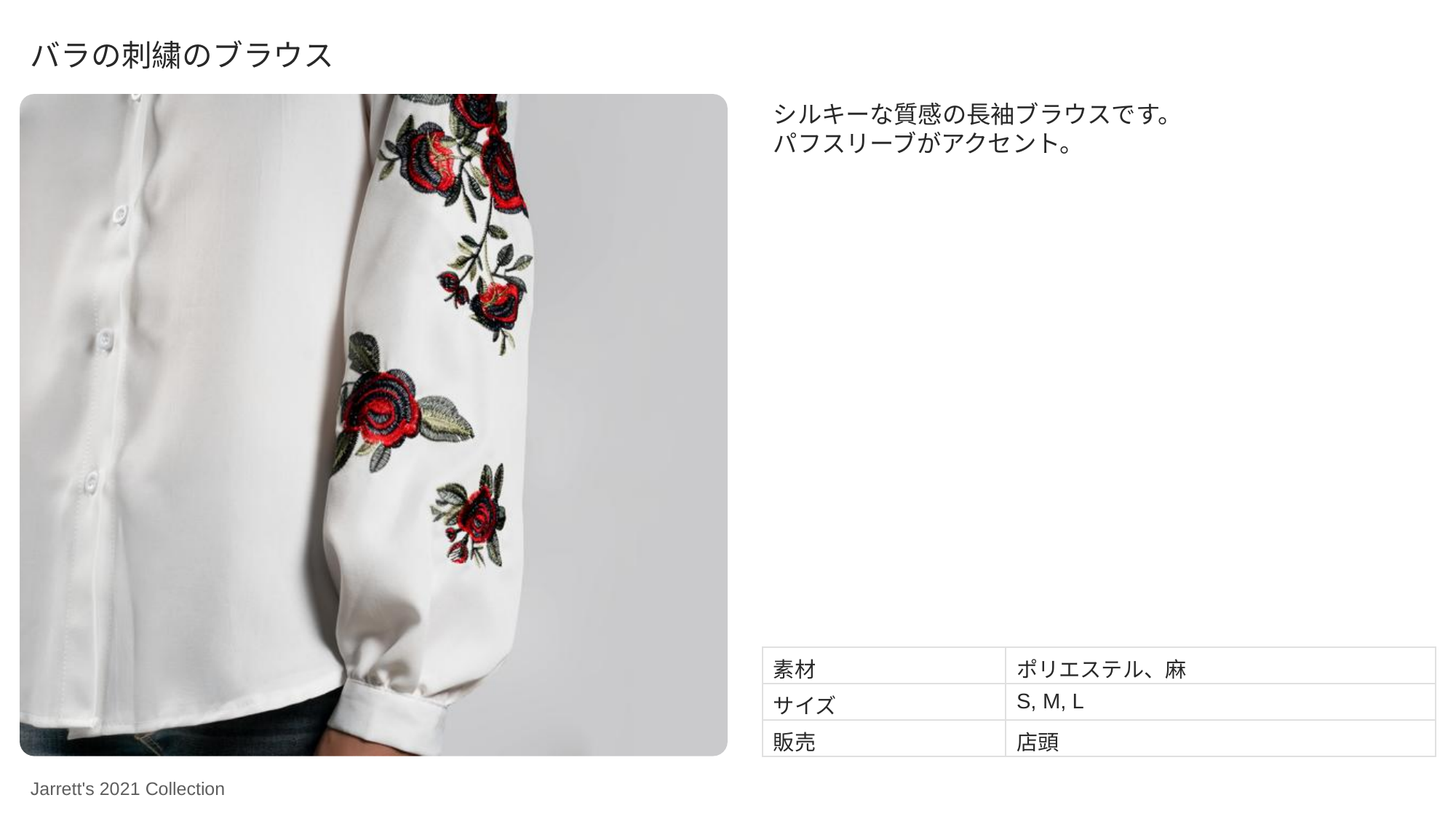

バラの刺繍のブラウス

シルキーな質感の長袖ブラウスです。
パフスリーブがアクセント。
| 素材 | ポリエステル、麻 |
| --- | --- |
| サイズ | S, M, L |
| 販売 | 店頭 |
Jarrett's 2021 Collection